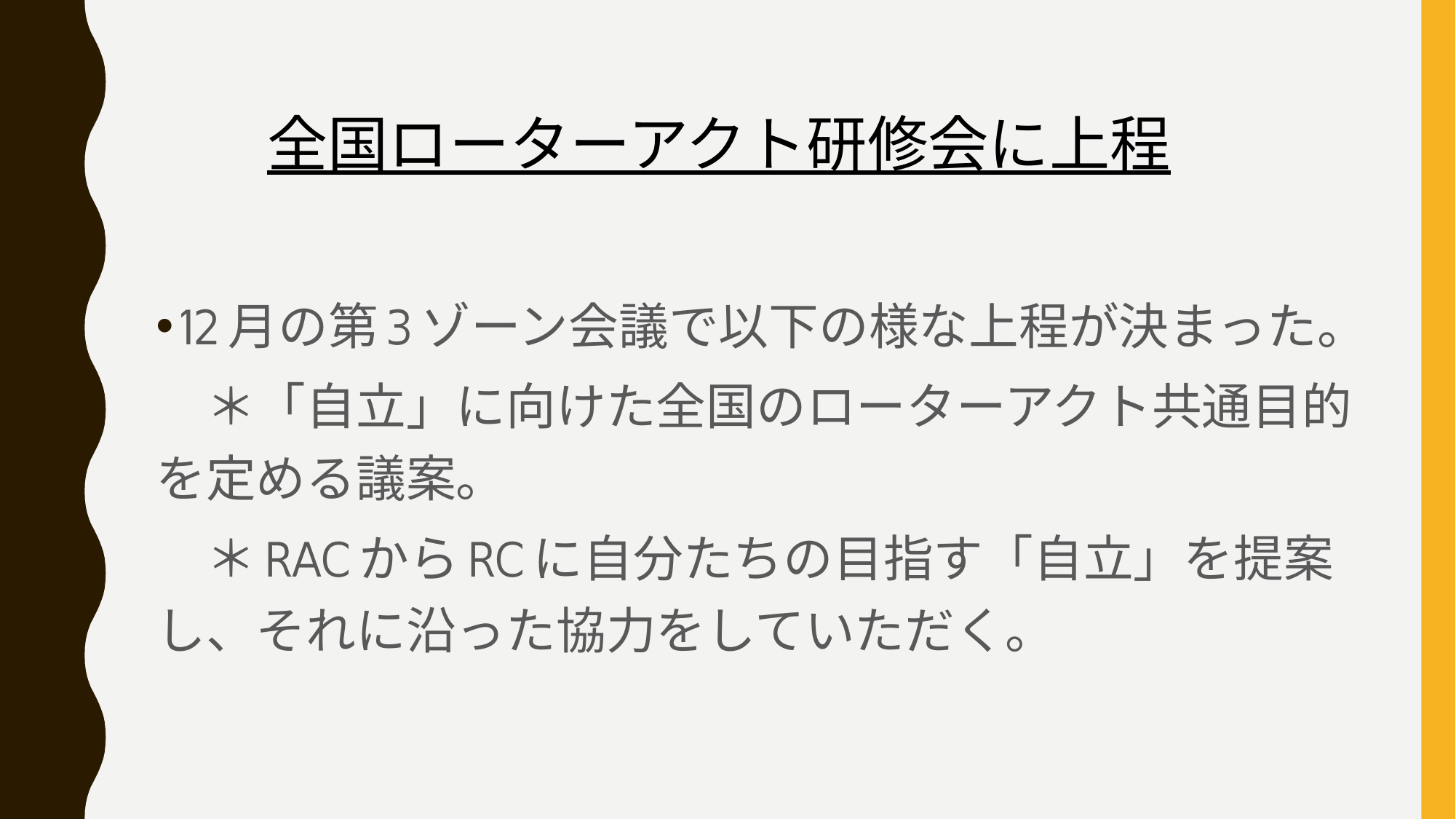

全国ローターアクト研修会に上程
12月の第3ゾーン会議で以下の様な上程が決まった。
　＊「自立」に向けた全国のローターアクト共通目的を定める議案。
　＊RACからRCに自分たちの目指す「自立」を提案し、それに沿った協力をしていただく。